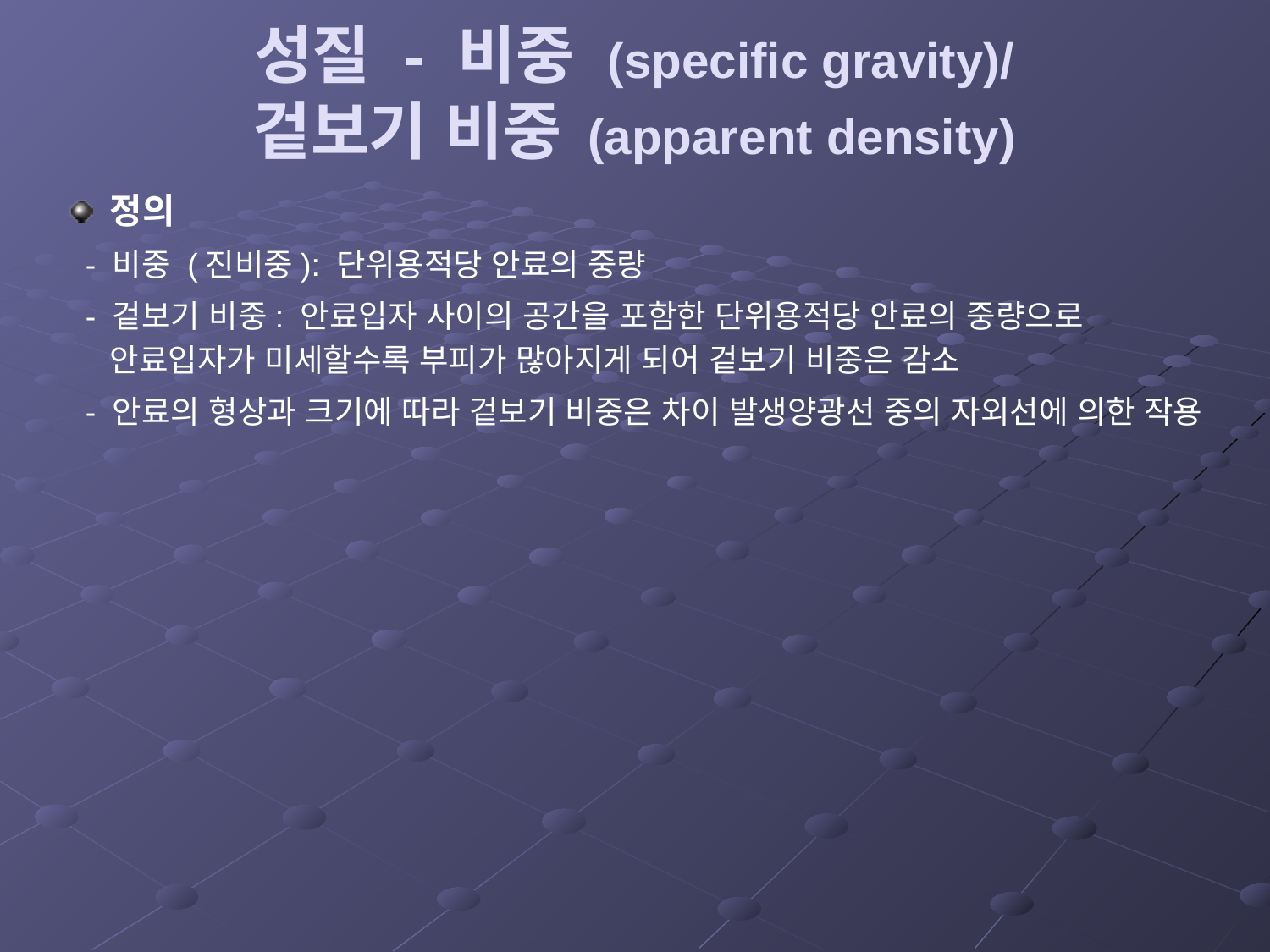

# 성질 - 비중 (specific gravity)/ 겉보기 비중 (apparent density)
정의
  - 비중 (진비중): 단위용적당 안료의 중량
  - 겉보기 비중: 안료입자 사이의 공간을 포함한 단위용적당 안료의 중량으로 안료입자가 미세할수록 부피가 많아지게 되어 겉보기 비중은 감소
  - 안료의 형상과 크기에 따라 겉보기 비중은 차이 발생양광선 중의 자외선에 의한 작용